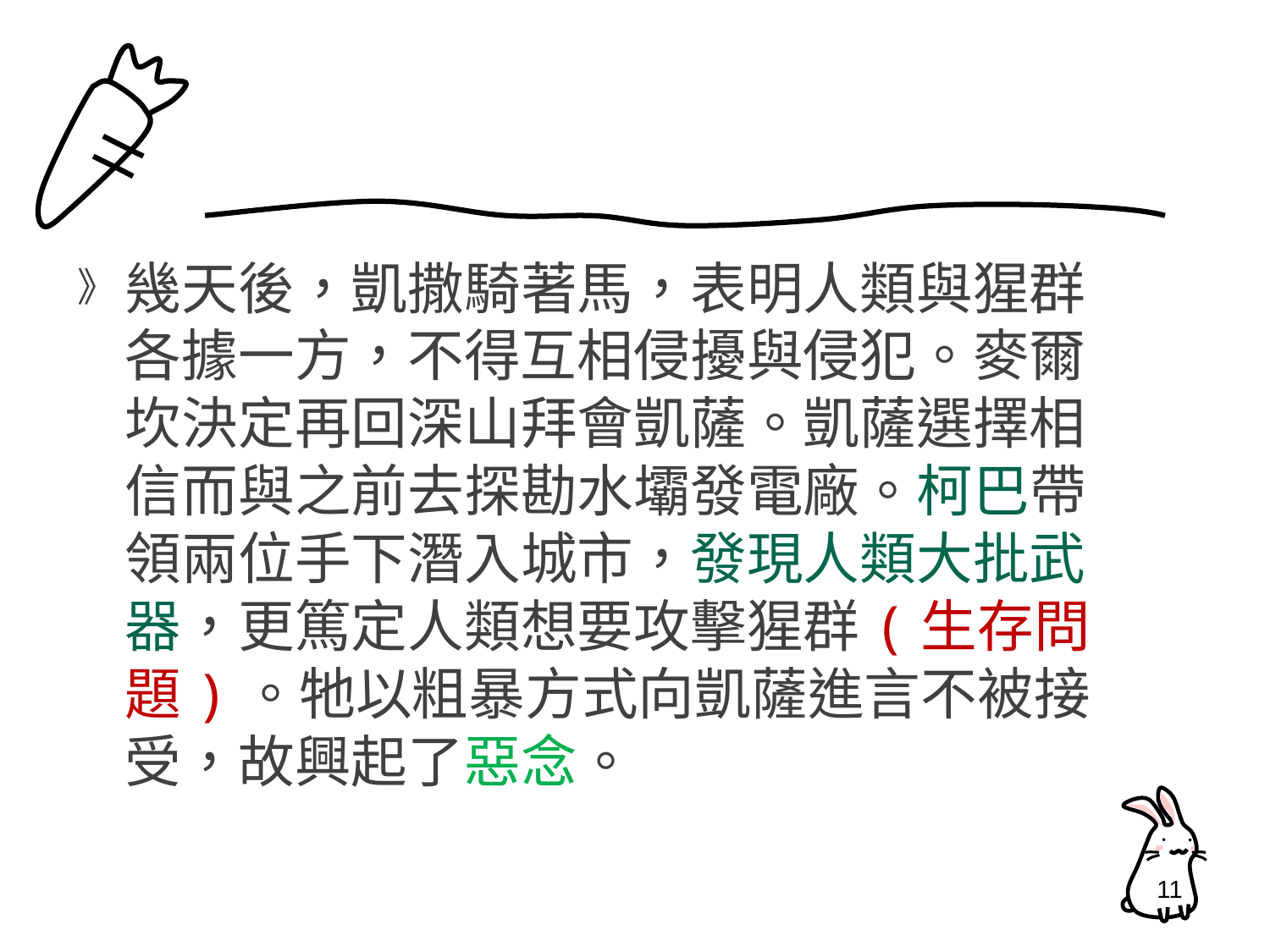

# 幾天後，凱撒騎著馬，表明人類與猩群各據一方，不得互相侵擾與侵犯。麥爾坎決定再回深山拜會凱薩。凱薩選擇相信而與之前去探勘水壩發電廠。柯巴帶領兩位手下潛入城市，發現人類大批武器，更篤定人類想要攻擊猩群(生存問題)。牠以粗暴方式向凱薩進言不被接受，故興起了惡念。

11